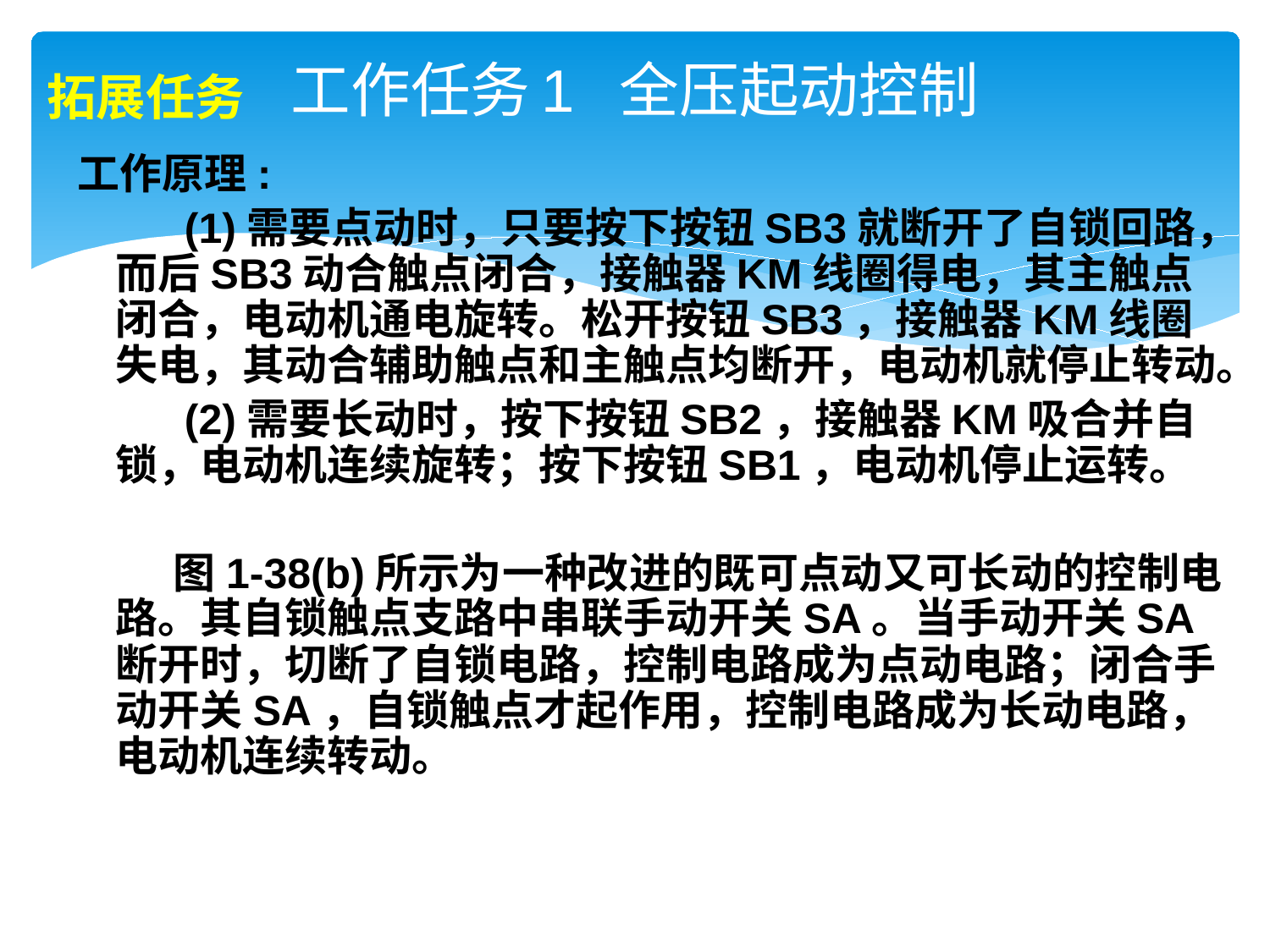

# 工作任务1  全压起动控制
拓展任务
工作原理:
         (1)需要点动时，只要按下按钮SB3就断开了自锁回路，而后SB3动合触点闭合，接触器KM线圈得电，其主触点闭合，电动机通电旋转。松开按钮SB3，接触器KM线圈失电，其动合辅助触点和主触点均断开，电动机就停止转动。
         (2)需要长动时，按下按钮SB2，接触器KM吸合并自锁，电动机连续旋转；按下按钮SB1，电动机停止运转。

         图1-38(b)所示为一种改进的既可点动又可长动的控制电路。其自锁触点支路中串联手动开关SA。当手动开关SA断开时，切断了自锁电路，控制电路成为点动电路；闭合手动开关SA，自锁触点才起作用，控制电路成为长动电路，电动机连续转动。